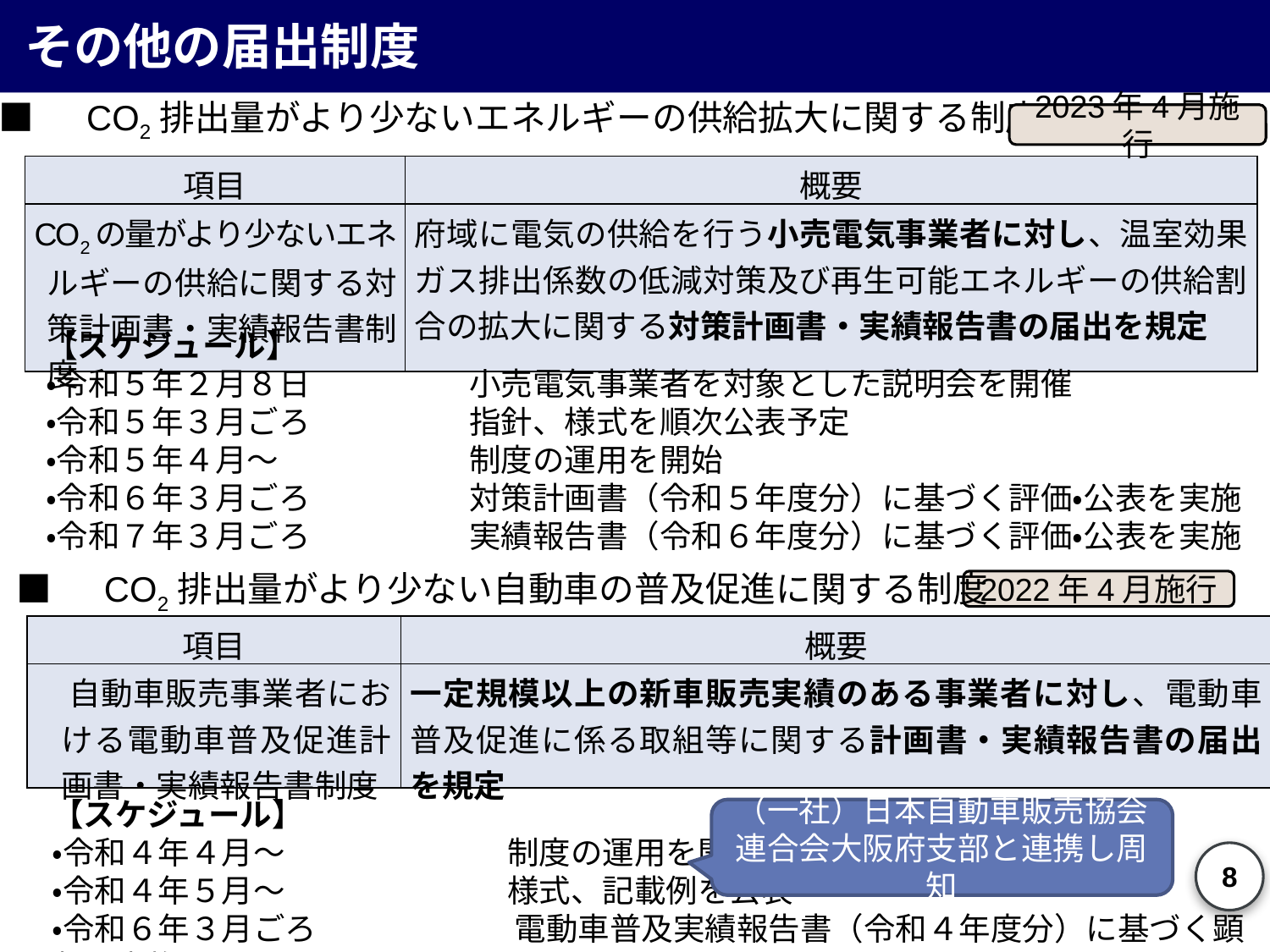

その他の届出制度
2023年4月施行
■　CO2排出量がより少ないエネルギーの供給拡大に関する制度
| 項目 | 概要 |
| --- | --- |
| CO2の量がより少ないエネルギーの供給に関する対策計画書・実績報告書制度 | 府域に電気の供給を行う小売電気事業者に対し、温室効果ガス排出係数の低減対策及び再生可能エネルギーの供給割合の拡大に関する対策計画書・実績報告書の届出を規定 |
【スケジュール】
・令和５年２月８日　　　　　小売電気事業者を対象とした説明会を開催
・令和５年３月ごろ　　　　　指針、様式を順次公表予定
・令和５年４月～　　　　　　制度の運用を開始
・令和６年３月ごろ　　　　　対策計画書（令和５年度分）に基づく評価・公表を実施
・令和７年３月ごろ　　　　　実績報告書（令和６年度分）に基づく評価・公表を実施
2022年4月施行
■　CO2排出量がより少ない自動車の普及促進に関する制度
| 項目 | 概要 |
| --- | --- |
| 自動車販売事業者における電動車普及促進計画書・実績報告書制度 | 一定規模以上の新車販売実績のある事業者に対し、電動車普及促進に係る取組等に関する計画書・実績報告書の届出を規定 |
【スケジュール】
・令和４年４月～　　　　　　　制度の運用を開始
・令和４年５月～　　　　　　　様式、記載例を公表
・令和６年３月ごろ 　　　　　　電動車普及実績報告書（令和４年度分）に基づく顕彰を実施
（一社）日本自動車販売協会連合会大阪府支部と連携し周知
8